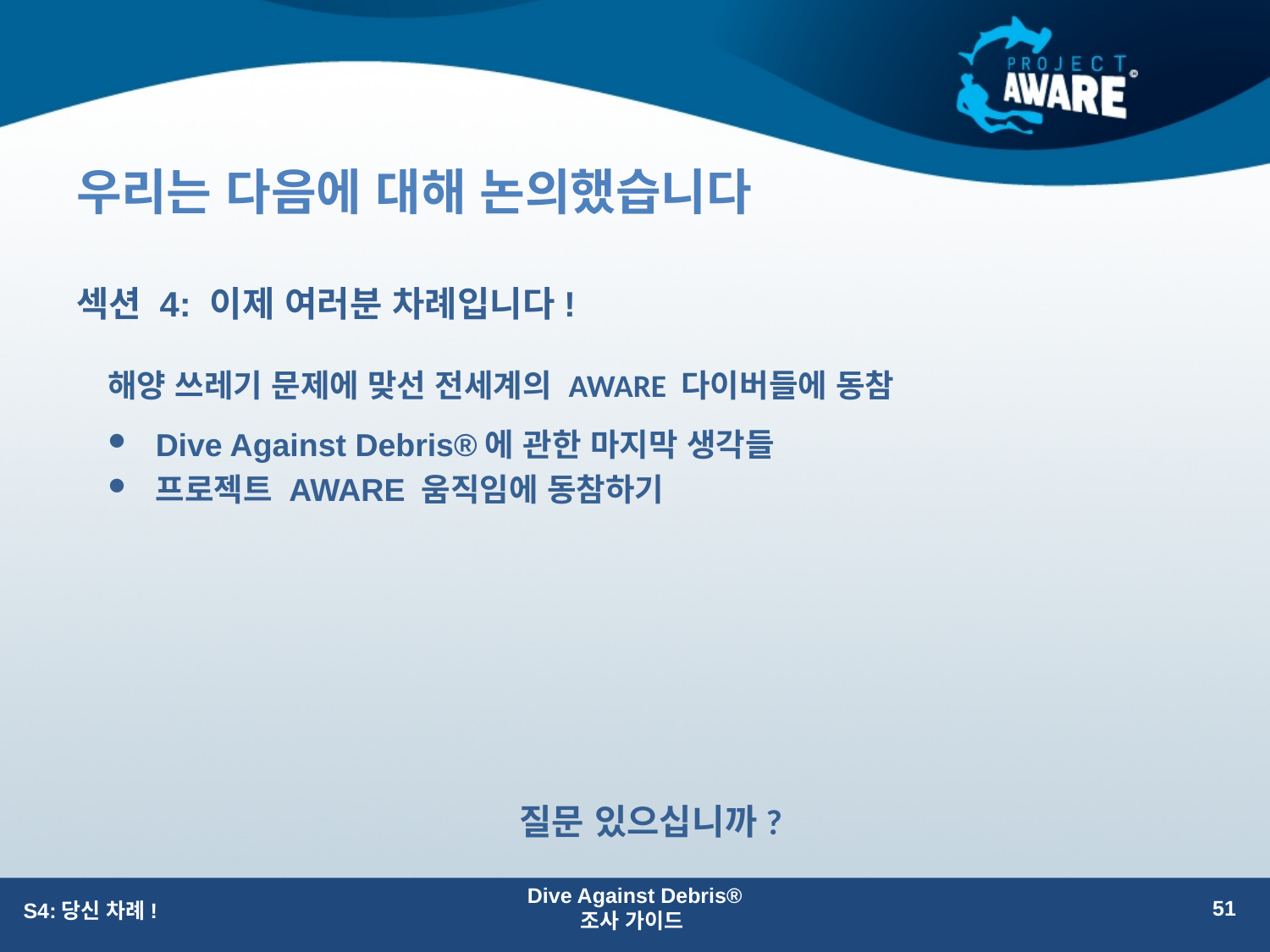

# 우리는 다음에 대해 논의했습니다
섹션 4: 이제 여러분 차례입니다!

해양 쓰레기 문제에 맞선 전세계의 AWARE 다이버들에 동참
Dive Against Debris®에 관한 마지막 생각들
프로젝트 AWARE 움직임에 동참하기

질문 있으십니까?

Dive Against Debris®
조사 가이드
51
S4:당신 차례!